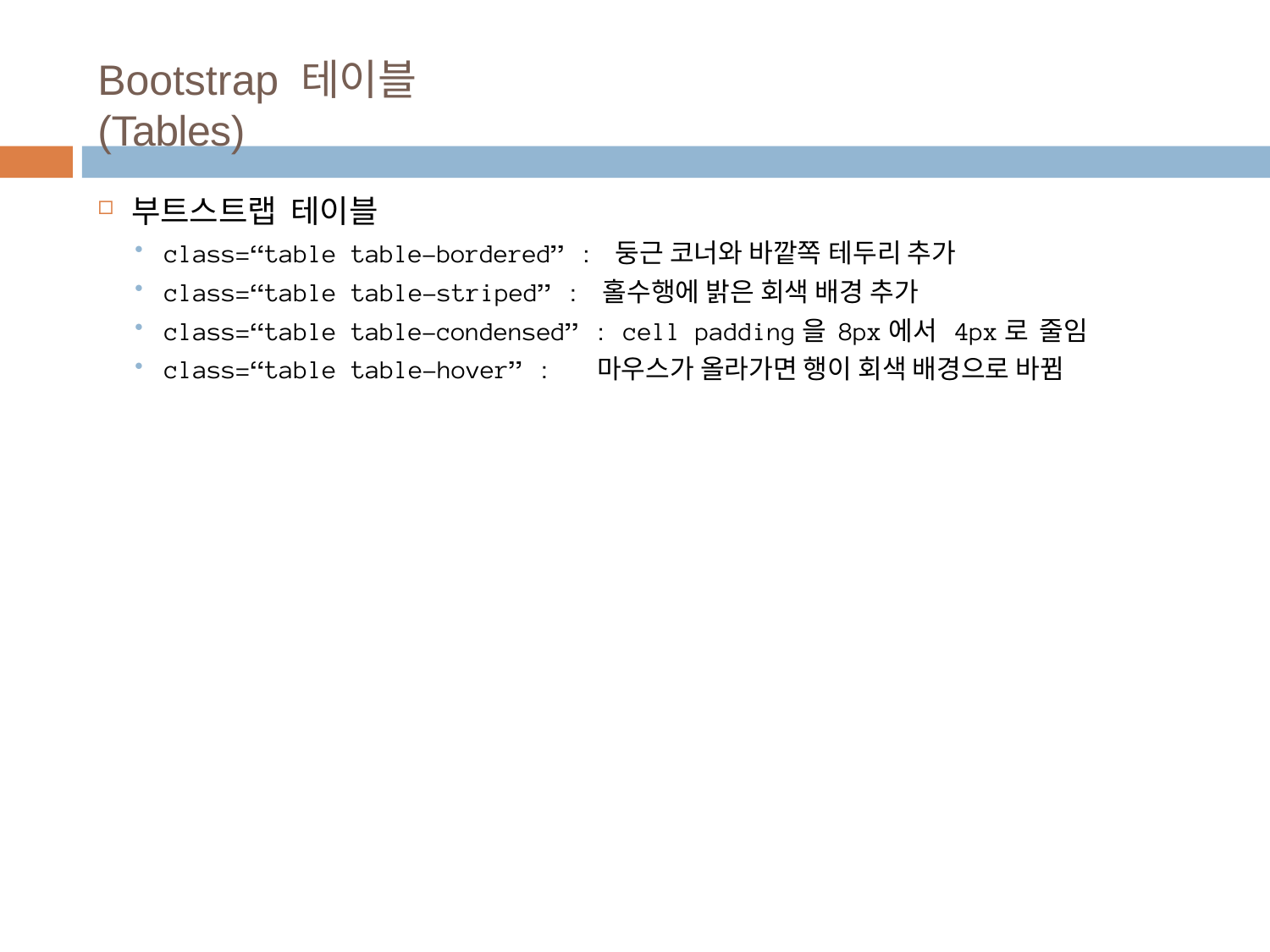

# Bootstrap 테이블(Tables)
부트스트랩 테이블
class=“table table-bordered” : 둥근 코너와 바깥쪽 테두리 추가
class=“table table-striped” : 홀수행에 밝은 회색 배경 추가
class=“table table-condensed” : cell padding을 8px에서  4px로 줄임
class=“table table-hover” :  마우스가 올라가면 행이 회색 배경으로 바뀜